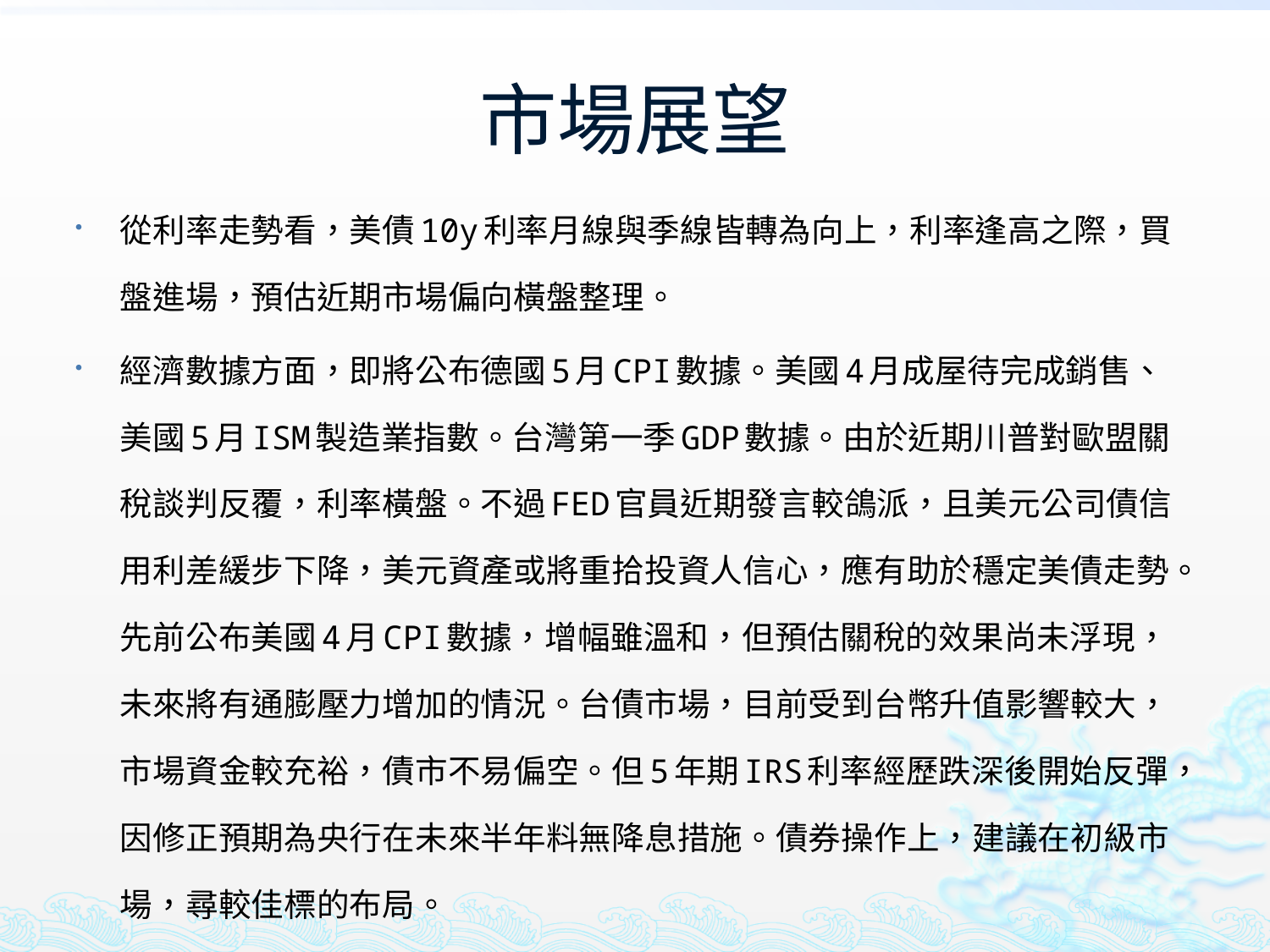

# 市場展望
從利率走勢看，美債10y利率月線與季線皆轉為向上，利率逢高之際，買盤進場，預估近期市場偏向橫盤整理。
經濟數據方面，即將公布德國5月CPI數據。美國4月成屋待完成銷售、美國5月ISM製造業指數。台灣第一季GDP數據。由於近期川普對歐盟關稅談判反覆，利率橫盤。不過FED官員近期發言較鴿派，且美元公司債信用利差緩步下降，美元資產或將重拾投資人信心，應有助於穩定美債走勢。先前公布美國4月CPI數據，增幅雖溫和，但預估關稅的效果尚未浮現，未來將有通膨壓力增加的情況。台債市場，目前受到台幣升值影響較大，市場資金較充裕，債市不易偏空。但5年期IRS利率經歷跌深後開始反彈，因修正預期為央行在未來半年料無降息措施。債券操作上，建議在初級市場，尋較佳標的布局。